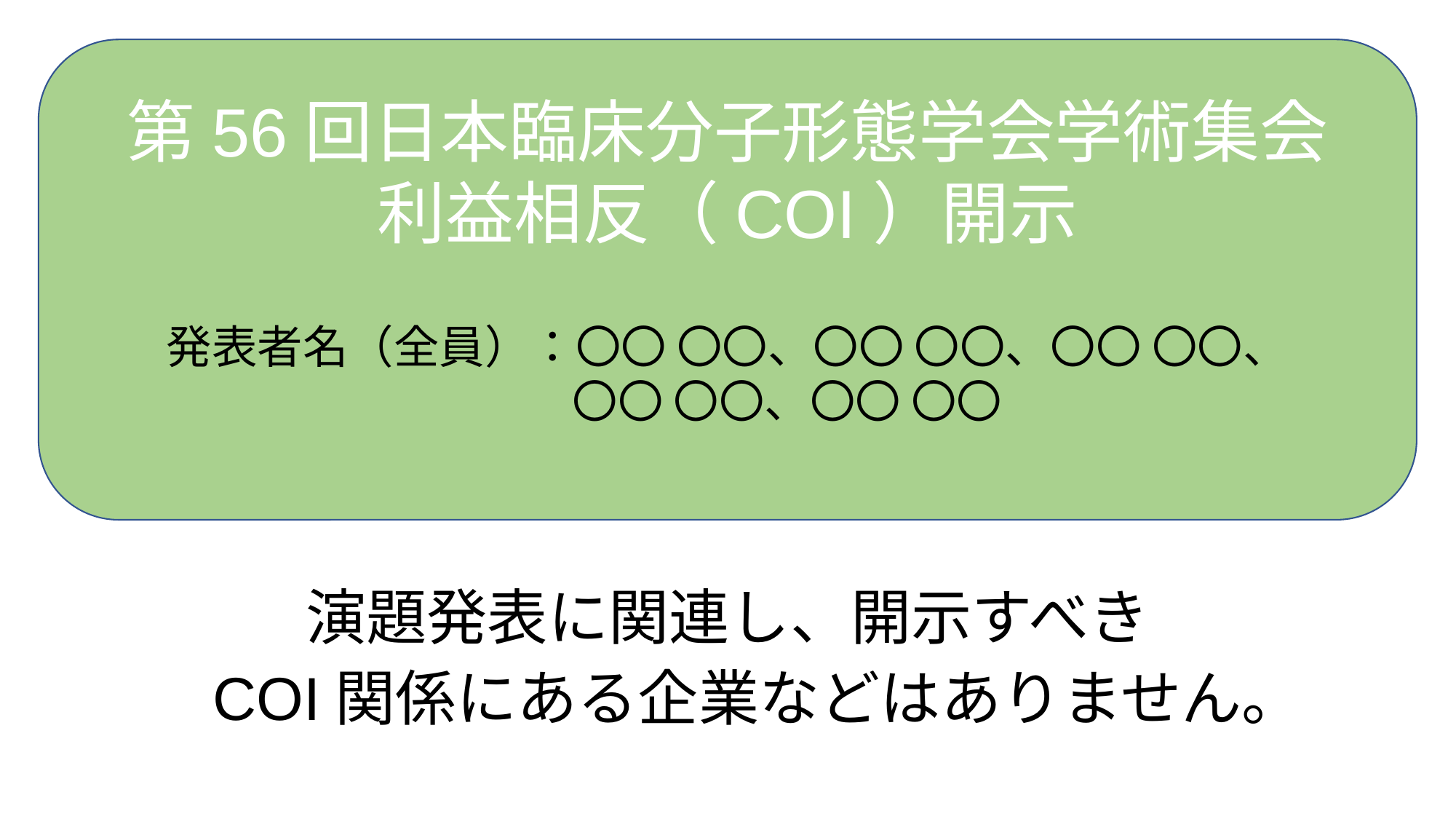

第56回日本臨床分子形態学会学術集会
利益相反（COI）開示
発表者名（全員）：〇〇 〇〇、〇〇 〇〇、〇〇 〇〇、
　　　　　　　　　　　〇〇 〇〇、〇〇 〇〇
演題発表に関連し、開示すべき
COI関係にある企業などはありません。